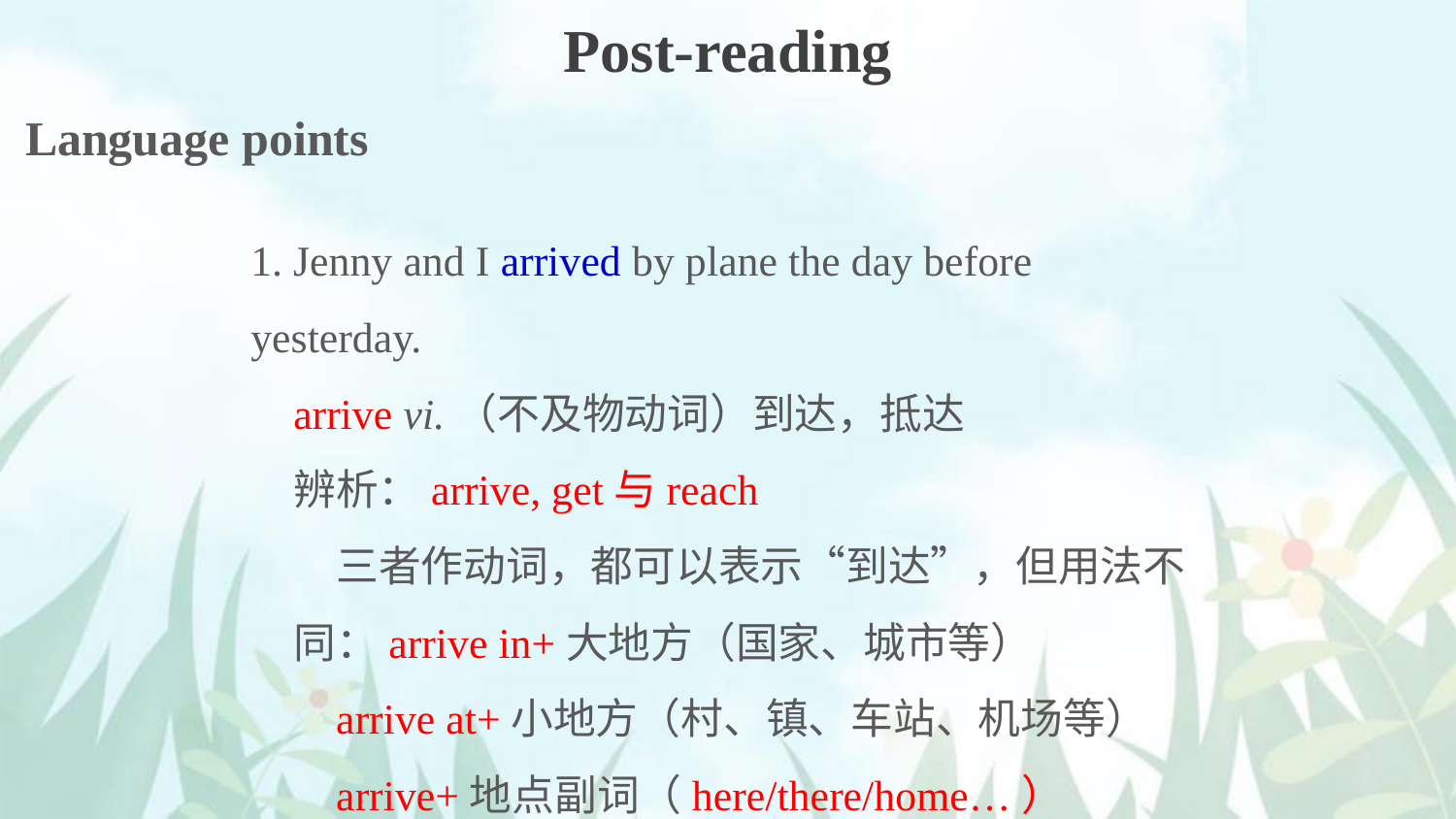

Post-reading
Language points
1. Jenny and I arrived by plane the day before yesterday.
arrive vi.（不及物动词）到达，抵达
辨析：arrive, get与reach
三者作动词，都可以表示“到达”，但用法不同：arrive in+大地方（国家、城市等）
arrive at+小地方（村、镇、车站、机场等）
arrive+地点副词（here/there/home…）